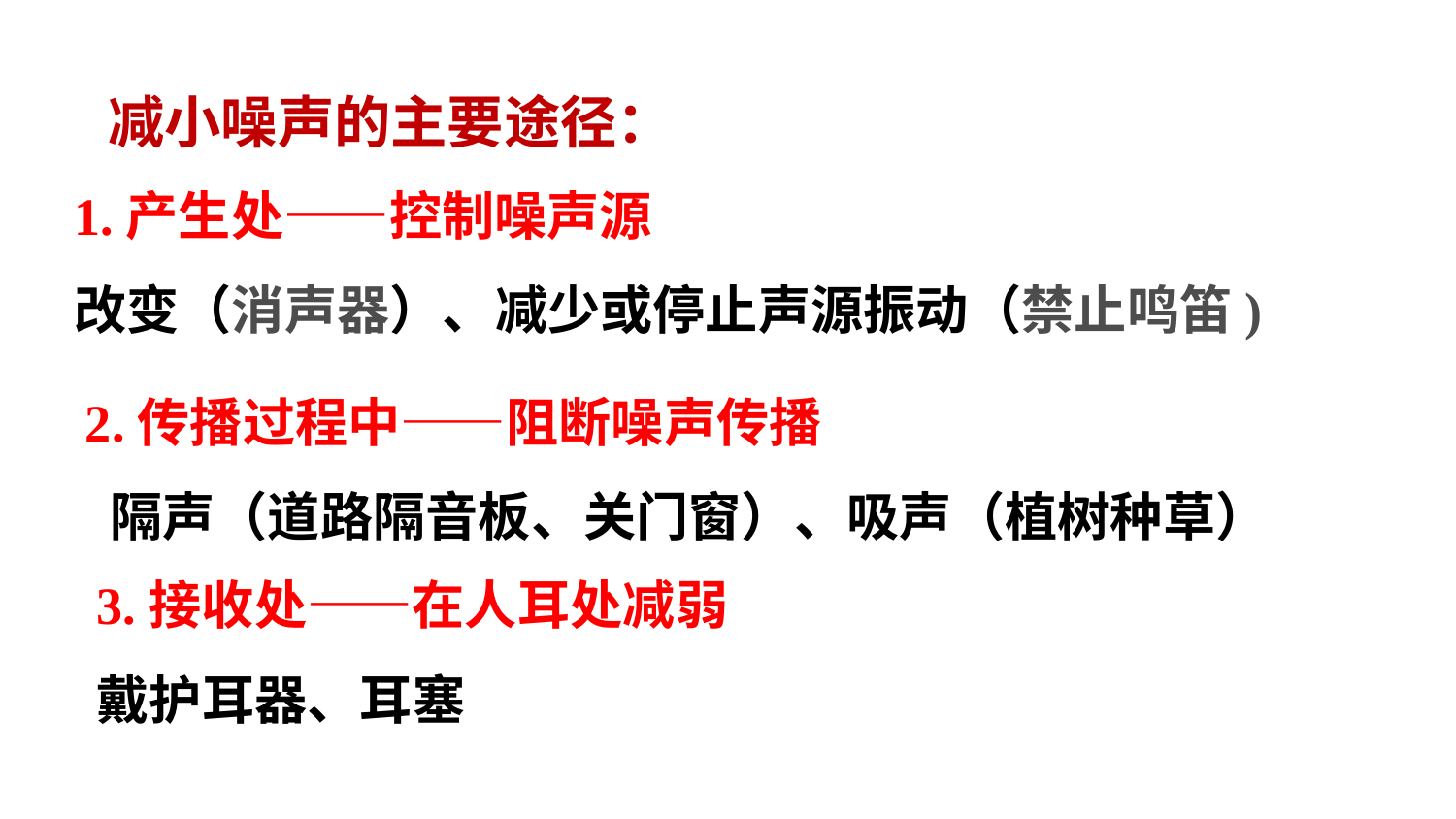

减小噪声的主要途径：
1.产生处——控制噪声源
改变（消声器）、减少或停止声源振动（禁止鸣笛)
2.传播过程中——阻断噪声传播
 隔声（道路隔音板、关门窗）、吸声（植树种草）
3.接收处——在人耳处减弱
戴护耳器、耳塞